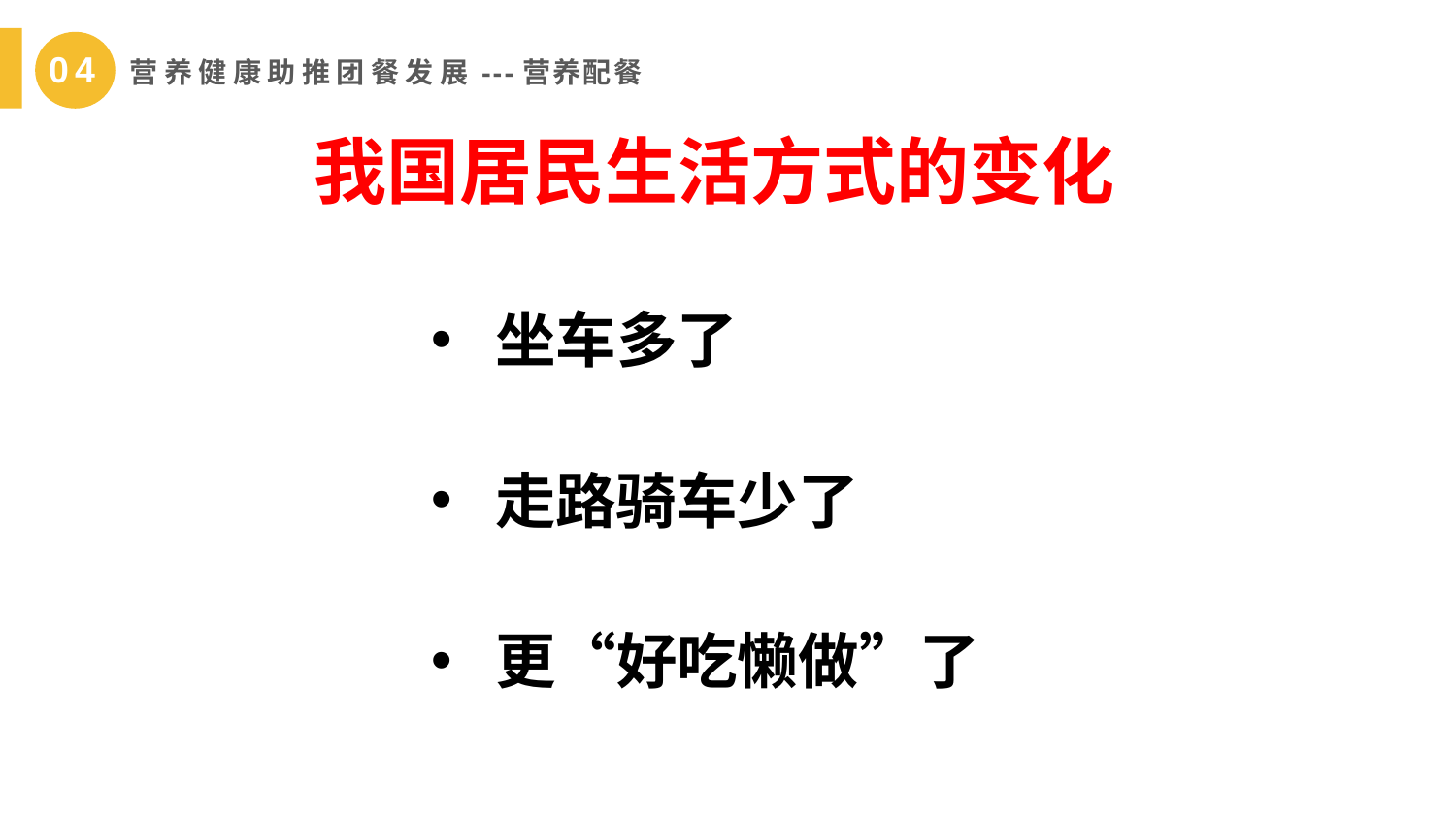

04
 营养健康助推团餐发展---营养配餐

# 我国居民生活方式的变化
坐车多了
走路骑车少了
更“好吃懒做”了